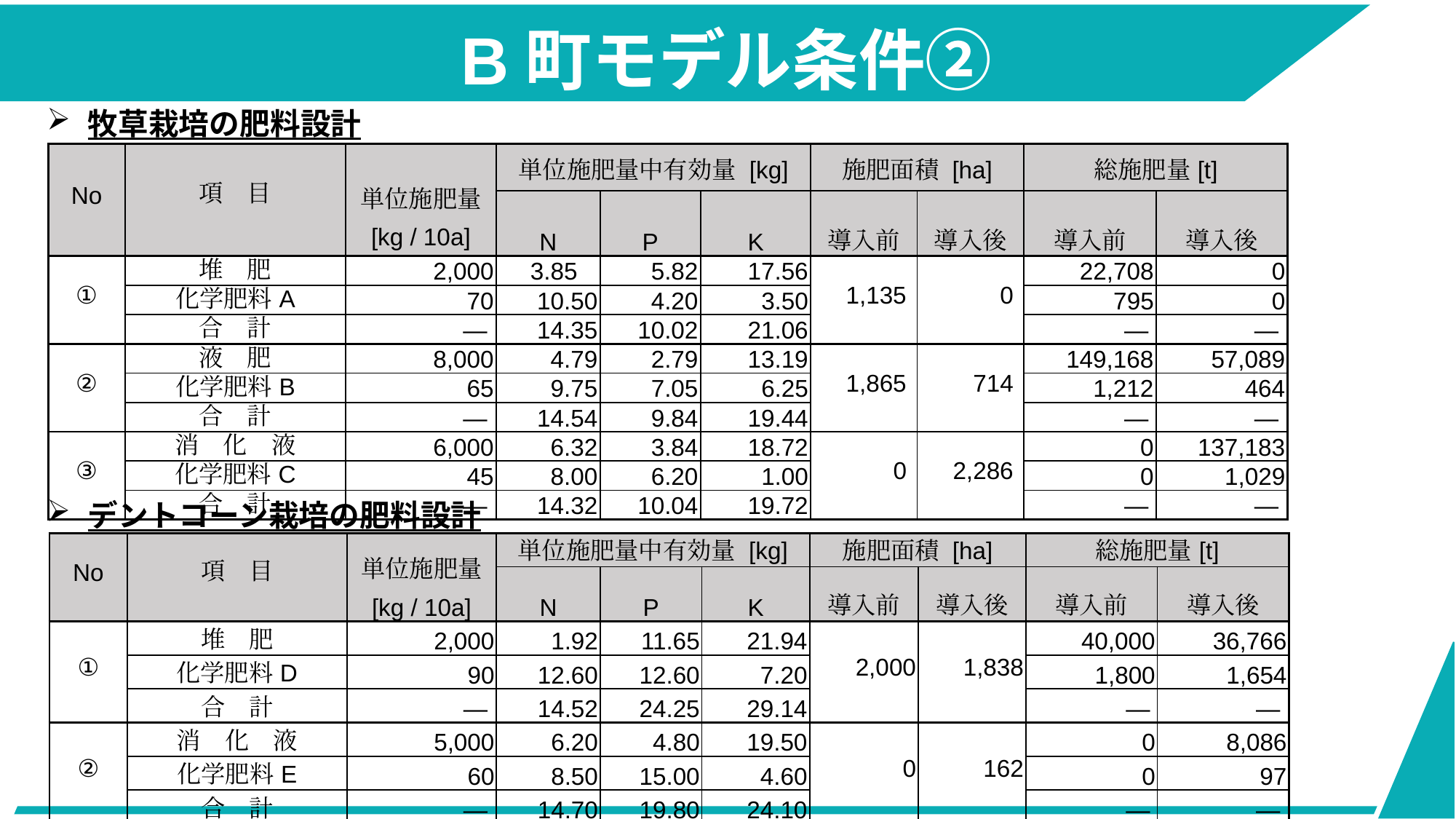

# B町モデル条件②
牧草栽培の肥料設計

デントコーン栽培の肥料設計
| No | 項　目 | 単位施肥量 [kg / 10a] | 単位施肥量中有効量 [kg] |  |  | 施肥面積 [ha] |  | 総施肥量[t] |  |
| --- | --- | --- | --- | --- | --- | --- | --- | --- | --- |
|  |  |  | N | P | K | 導入前 | 導入後 | 導入前 | 導入後 |
| ① | 堆　肥 | 2,000 | 3.85 | 5.82 | 17.56 | 1,135 | 0 | 22,708 | 0 |
|  | 化学肥料A | 70 | 10.50 | 4.20 | 3.50 |  |  | 795 | 0 |
|  | 合　計 | ― | 14.35 | 10.02 | 21.06 |  |  | ― | ― |
| ② | 液　肥 | 8,000 | 4.79 | 2.79 | 13.19 | 1,865 | 714 | 149,168 | 57,089 |
|  | 化学肥料B | 65 | 9.75 | 7.05 | 6.25 |  |  | 1,212 | 464 |
|  | 合　計 | ― | 14.54 | 9.84 | 19.44 |  |  | ― | ― |
| ③ | 消　化　液 | 6,000 | 6.32 | 3.84 | 18.72 | 0 | 2,286 | 0 | 137,183 |
|  | 化学肥料C | 45 | 8.00 | 6.20 | 1.00 |  |  | 0 | 1,029 |
|  | 合　計 | ― | 14.32 | 10.04 | 19.72 |  |  | ― | ― |
| No | 項　目 | 単位施肥量 [kg / 10a] | 単位施肥量中有効量 [kg] |  |  | 施肥面積 [ha] |  | 総施肥量[t] |  |
| --- | --- | --- | --- | --- | --- | --- | --- | --- | --- |
|  |  |  | N | P | K | 導入前 | 導入後 | 導入前 | 導入後 |
| ① | 堆　肥 | 2,000 | 1.92 | 11.65 | 21.94 | 2,000 | 1,838 | 40,000 | 36,766 |
|  | 化学肥料D | 90 | 12.60 | 12.60 | 7.20 |  |  | 1,800 | 1,654 |
|  | 合　計 | ― | 14.52 | 24.25 | 29.14 |  |  | ― | ― |
| ② | 消　化　液 | 5,000 | 6.20 | 4.80 | 19.50 | 0 | 162 | 0 | 8,086 |
|  | 化学肥料E | 60 | 8.50 | 15.00 | 4.60 |  |  | 0 | 97 |
|  | 合　計 | ― | 14.70 | 19.80 | 24.10 |  |  | ― | ― |